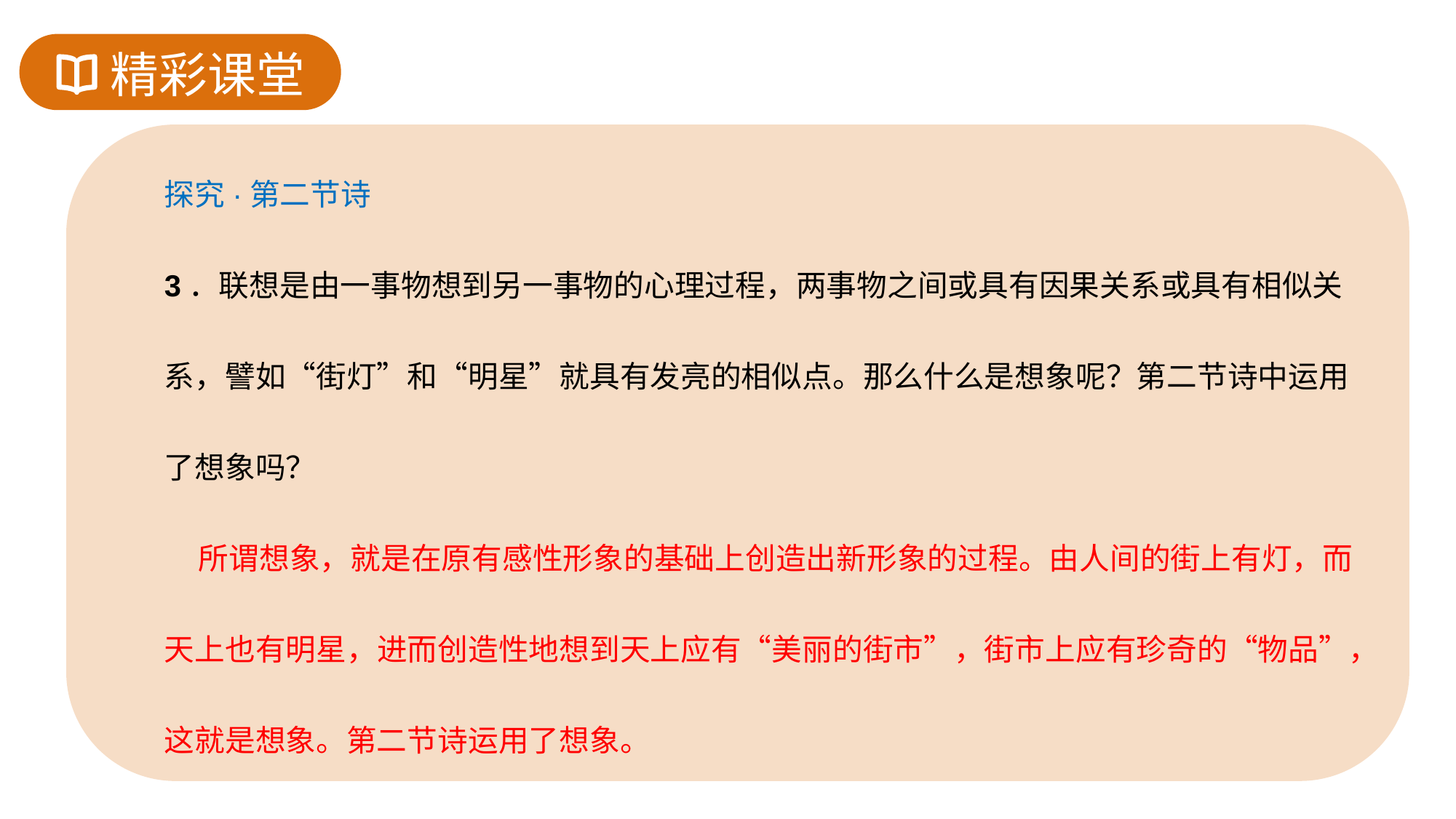

精彩课堂

探究·第二节诗
3．联想是由一事物想到另一事物的心理过程，两事物之间或具有因果关系或具有相似关系，譬如“街灯”和“明星”就具有发亮的相似点。那么什么是想象呢？第二节诗中运用了想象吗？
    所谓想象，就是在原有感性形象的基础上创造出新形象的过程。由人间的街上有灯，而天上也有明星，进而创造性地想到天上应有“美丽的街市”，街市上应有珍奇的“物品”，这就是想象。第二节诗运用了想象。